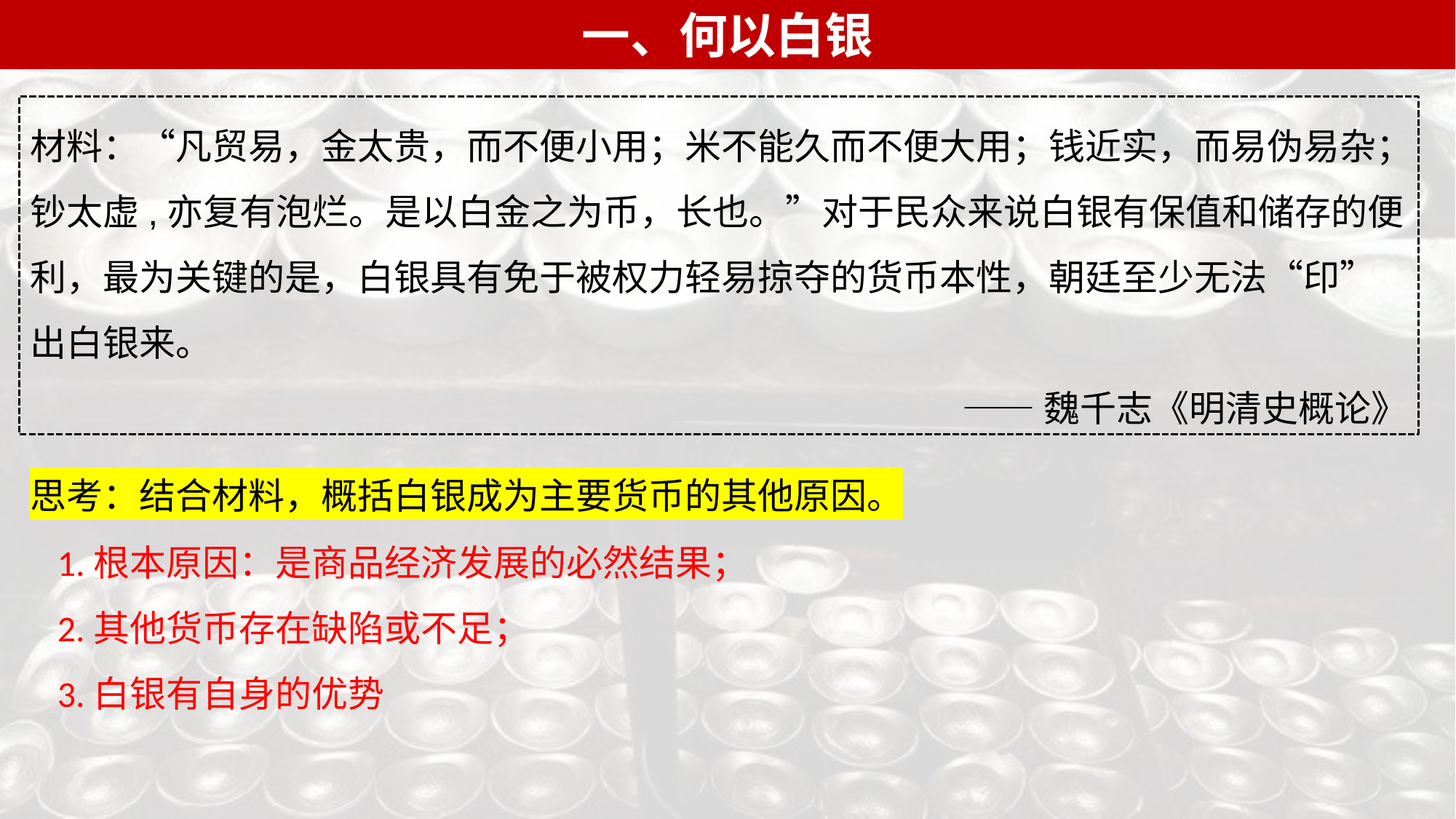

一、何以白银
材料：“凡贸易，金太贵，而不便小用；米不能久而不便大用；钱近实，而易伪易杂；钞太虚,亦复有泡烂。是以白金之为币，长也。”对于民众来说白银有保值和储存的便利，最为关键的是，白银具有免于被权力轻易掠夺的货币本性，朝廷至少无法“印”出白银来。
——魏千志《明清史概论》
思考：结合材料，概括白银成为主要货币的其他原因。
1.根本原因：是商品经济发展的必然结果；
2.其他货币存在缺陷或不足；
3.白银有自身的优势